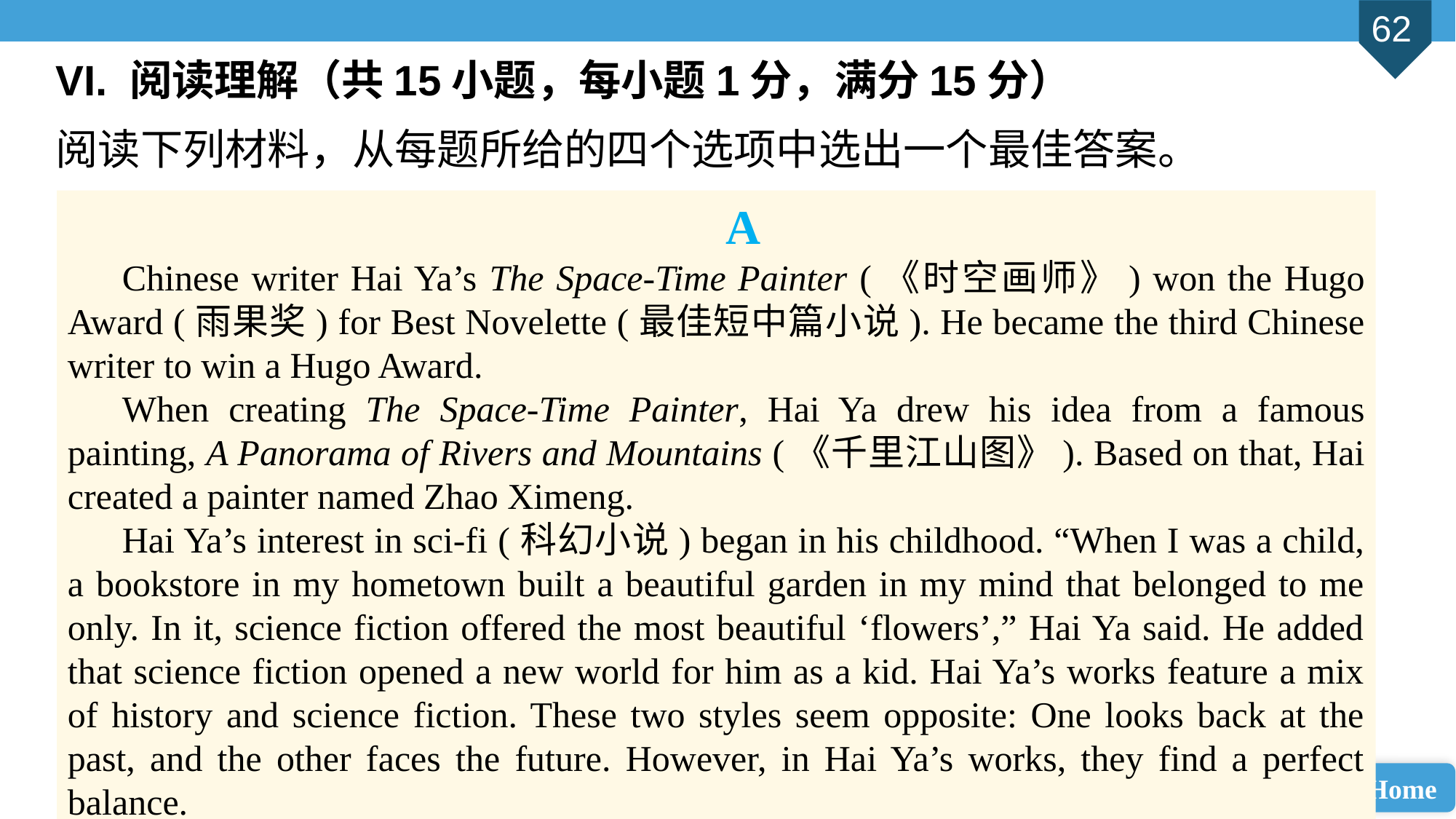

VI. 阅读理解（共15小题，每小题1分，满分15分）
阅读下列材料，从每题所给的四个选项中选出一个最佳答案。
A
Chinese writer Hai Ya’s The Space-Time Painter (《时空画师》) won the Hugo Award (雨果奖) for Best Novelette (最佳短中篇小说). He became the third Chinese writer to win a Hugo Award.
When creating The Space-Time Painter, Hai Ya drew his idea from a famous painting, A Panorama of Rivers and Mountains (《千里江山图》). Based on that, Hai created a painter named Zhao Ximeng.
Hai Ya’s interest in sci-fi (科幻小说) began in his childhood. “When I was a child, a bookstore in my hometown built a beautiful garden in my mind that belonged to me only. In it, science fiction offered the most beautiful ‘flowers’,” Hai Ya said. He added that science fiction opened a new world for him as a kid. Hai Ya’s works feature a mix of history and science fiction. These two styles seem opposite: One looks back at the past, and the other faces the future. However, in Hai Ya’s works, they find a perfect balance.